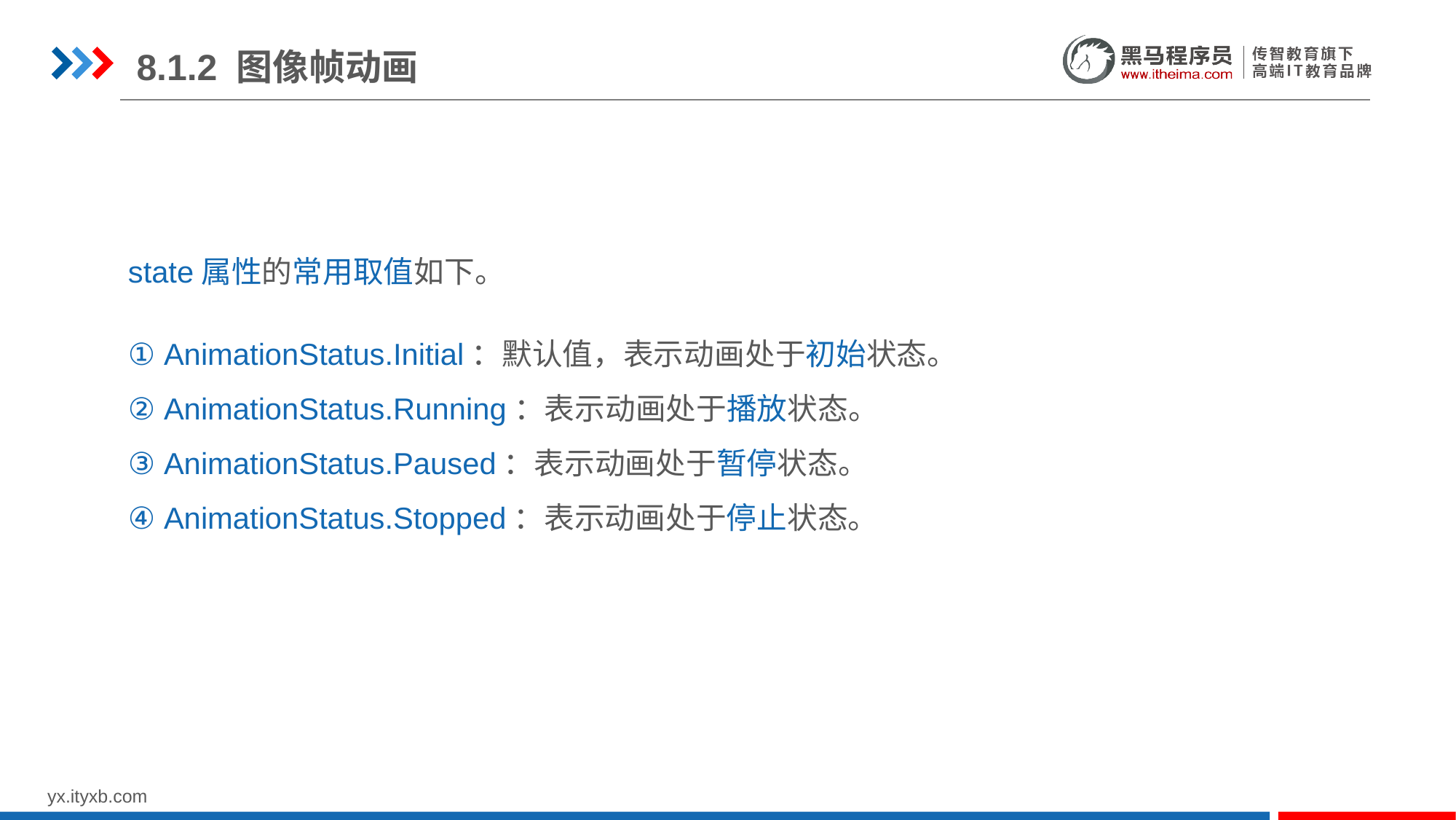

8.1.2 图像帧动画
state属性的常用取值如下。

① AnimationStatus.Initial：默认值，表示动画处于初始状态。
② AnimationStatus.Running：表示动画处于播放状态。
③ AnimationStatus.Paused：表示动画处于暂停状态。
④ AnimationStatus.Stopped：表示动画处于停止状态。